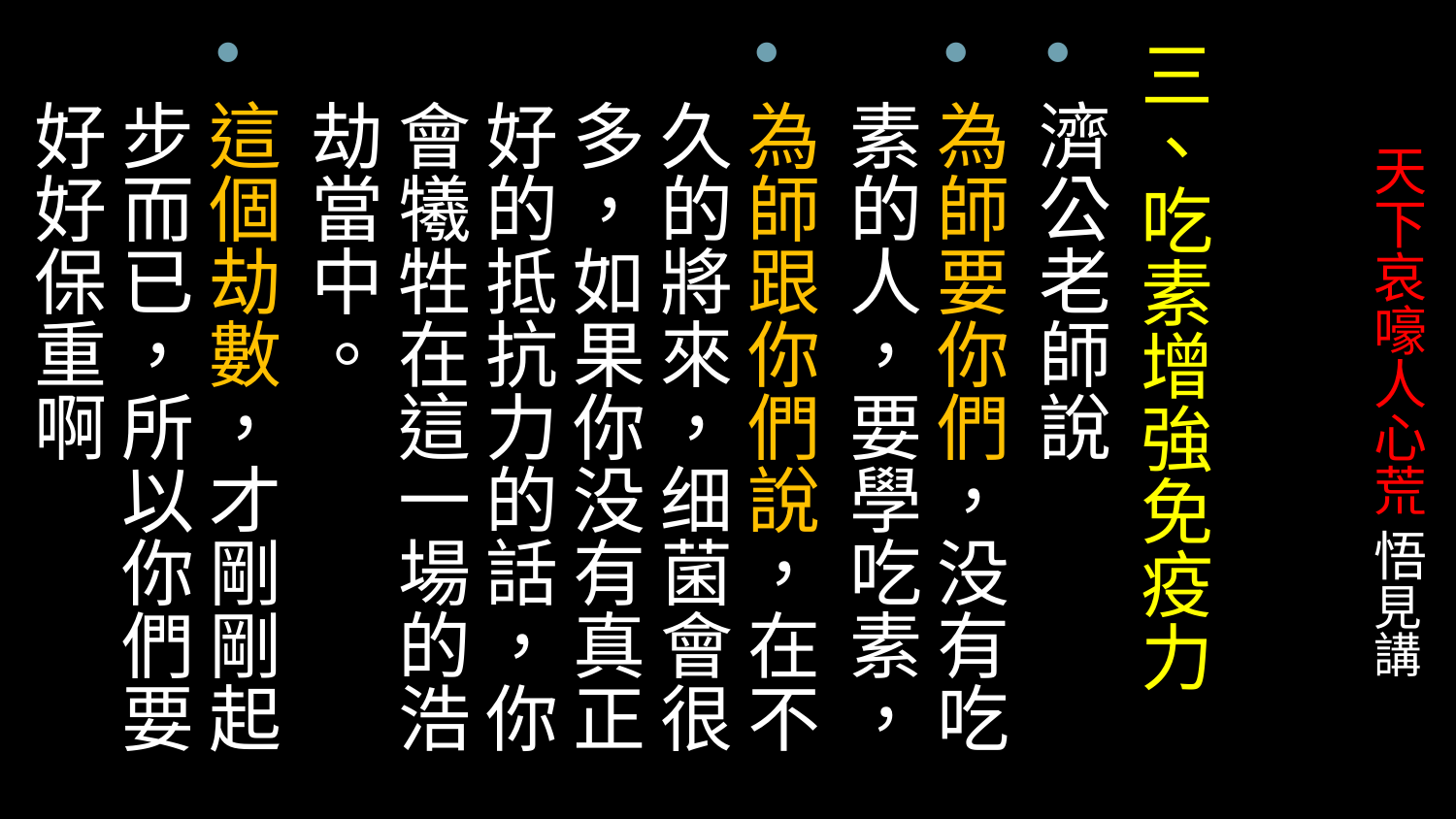

三、吃素增強免疫力
濟公老師說
為師要你們，没有吃素的人，要學吃素，
為師跟你們說，在不久的將來，细菌會很多，如果你没有真正好的抵抗力的話，你會犧牲在這一場的浩劫當中。
這個劫數，才剛剛起步而已，所以你們要好好保重啊
# 天下哀嚎人心荒 悟見講